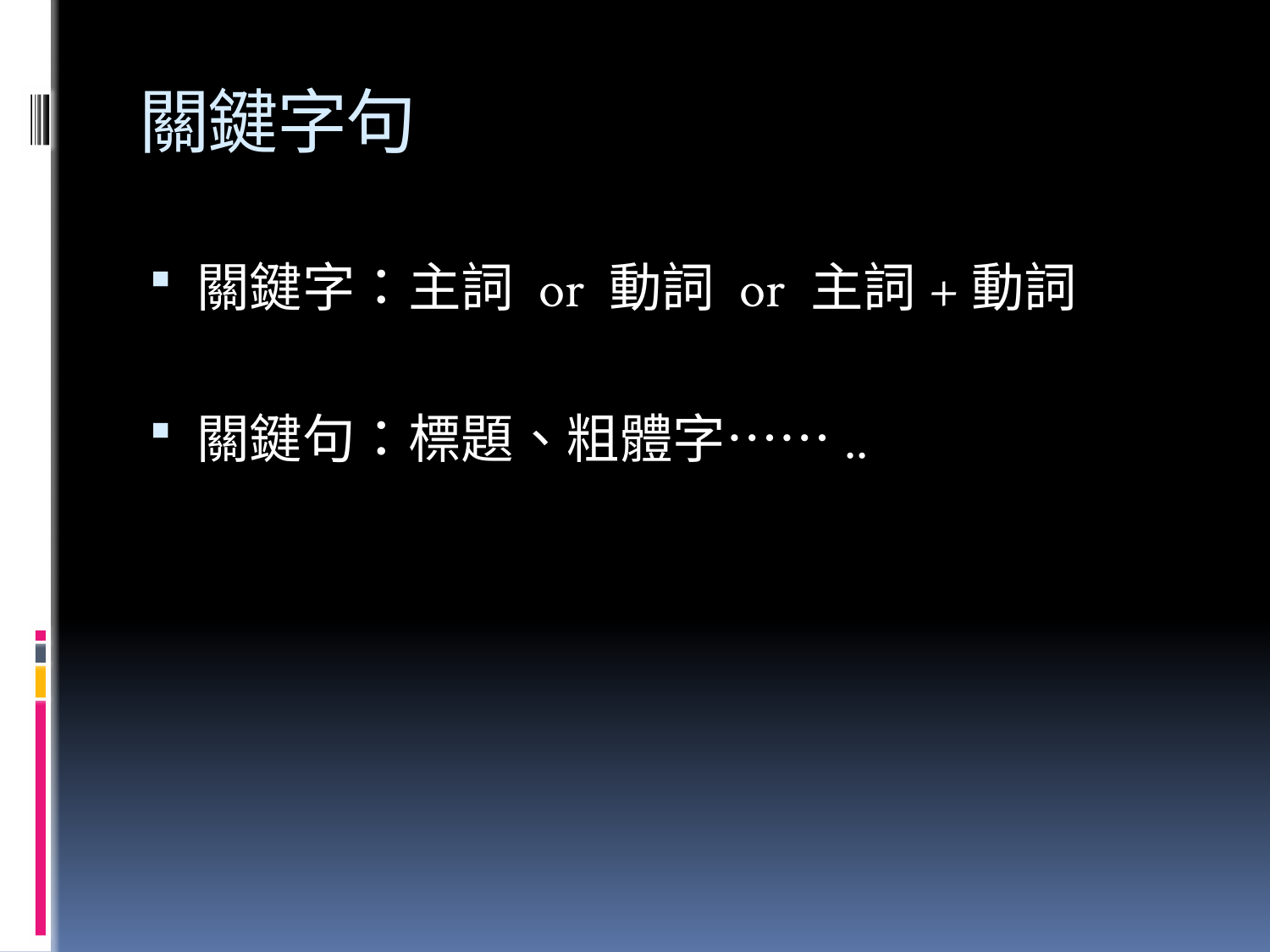

# 關鍵字句
關鍵字：主詞 or 動詞 or 主詞+動詞

關鍵句：標題、粗體字……..